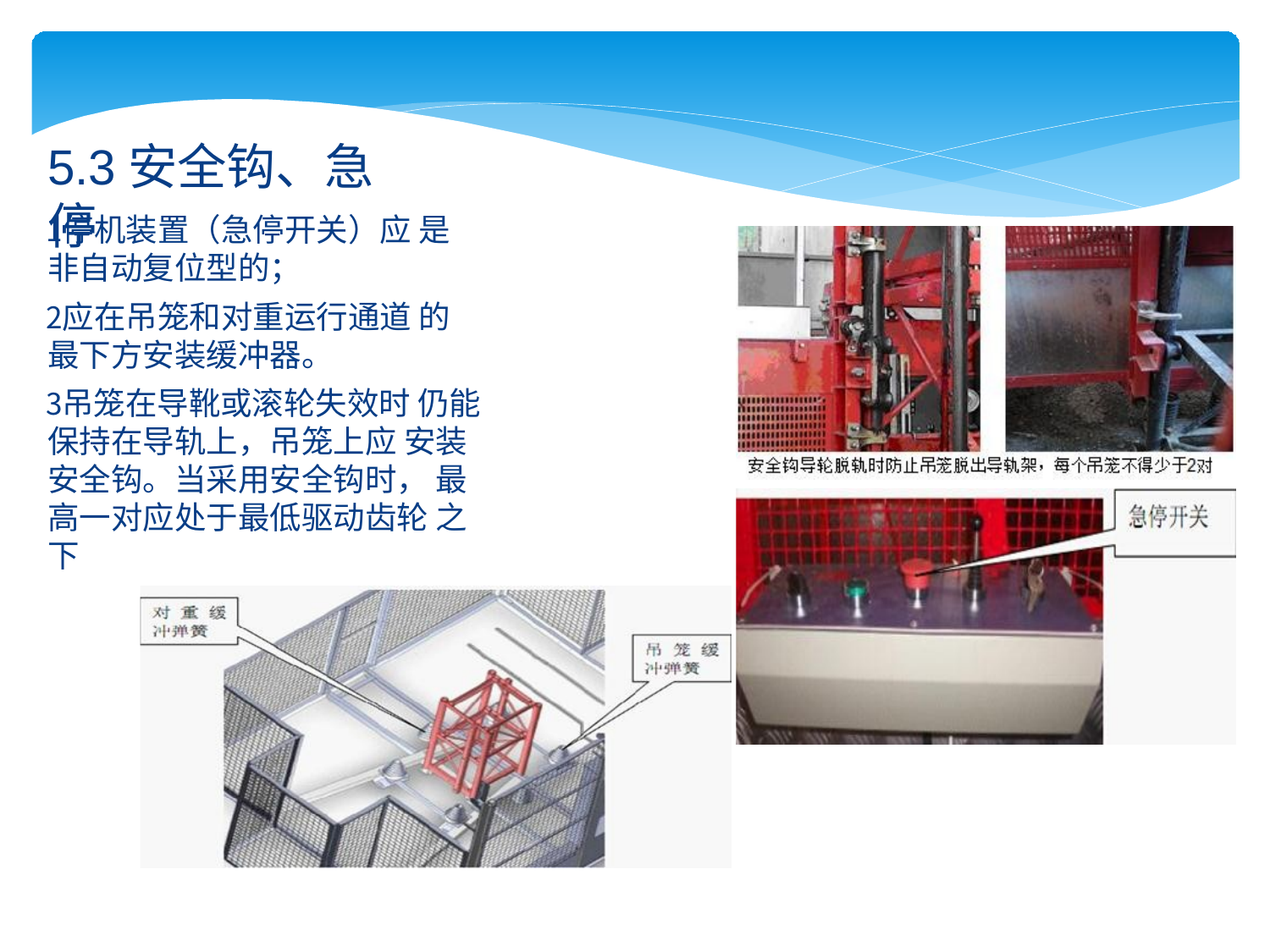

# 5.3安全钩、急停
停机装置（急停开关）应 是非自动复位型的；
应在吊笼和对重运行通道 的最下方安装缓冲器。
吊笼在导靴或滚轮失效时 仍能保持在导轨上，吊笼上应 安装安全钩。当采用安全钩时， 最高一对应处于最低驱动齿轮 之下